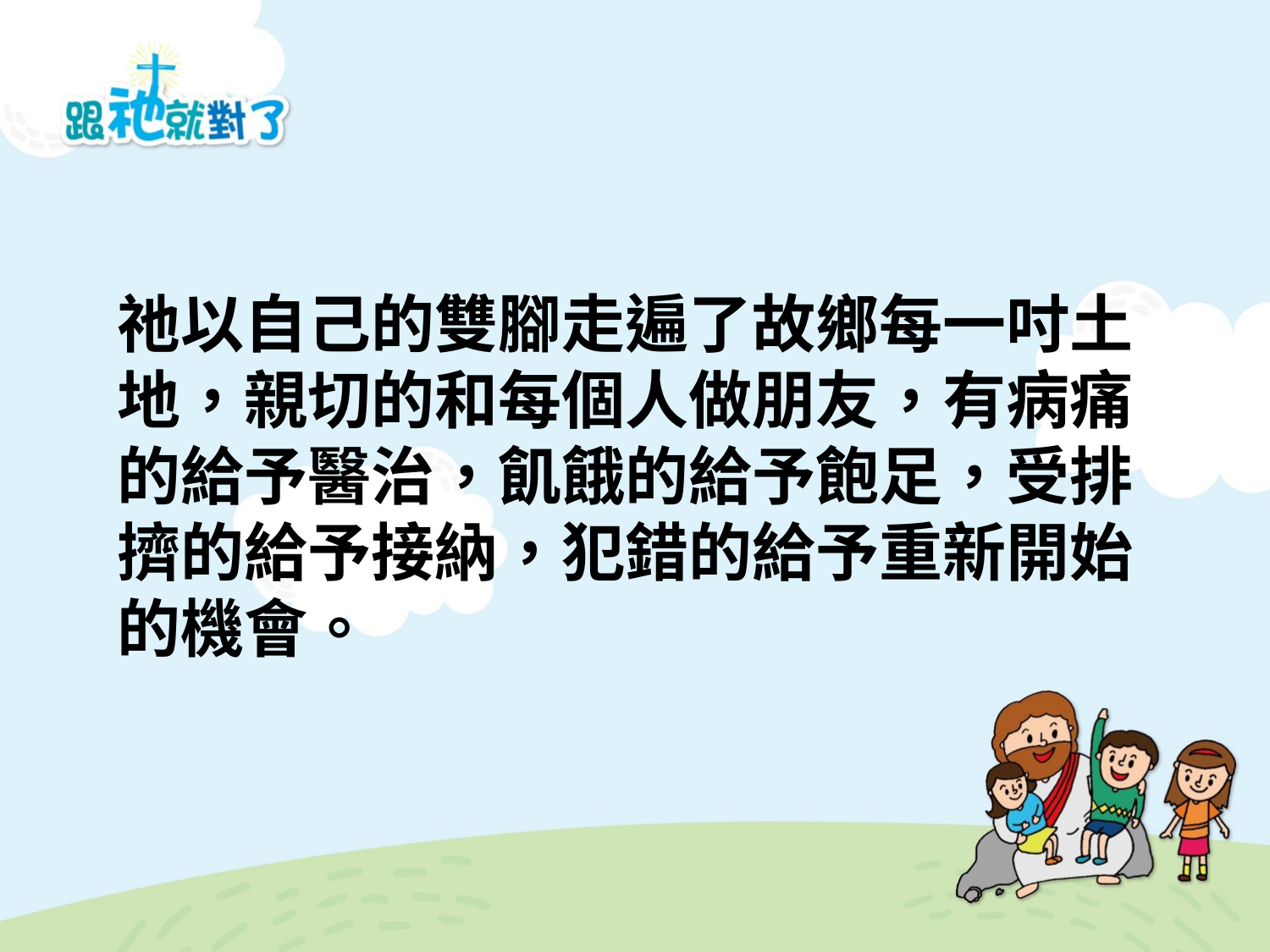

祂以自己的雙腳走遍了故鄉每一吋土地，親切的和每個人做朋友，有病痛的給予醫治，飢餓的給予飽足，受排擠的給予接納，犯錯的給予重新開始的機會。